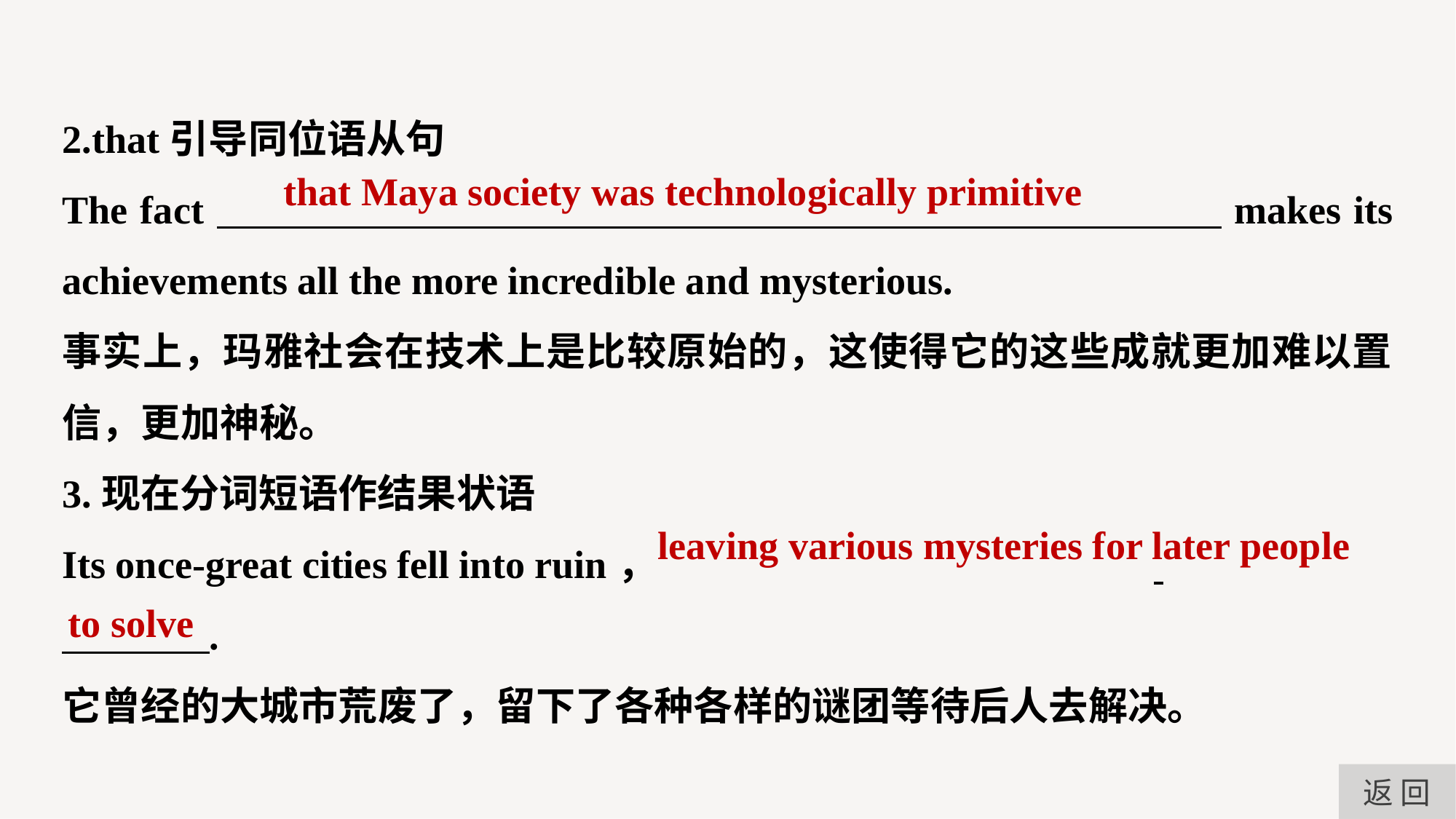

2.that引导同位语从句
The fact                                                                                  makes its achievements all the more incredible and mysterious.
事实上，玛雅社会在技术上是比较原始的，这使得它的这些成就更加难以置信，更加神秘。
3.现在分词短语作结果状语
Its once-great cities fell into ruin，
               .
它曾经的大城市荒废了，留下了各种各样的谜团等待后人去解决。
that Maya society was technologically primitive
leaving various mysteries for later people
to solve
返 回